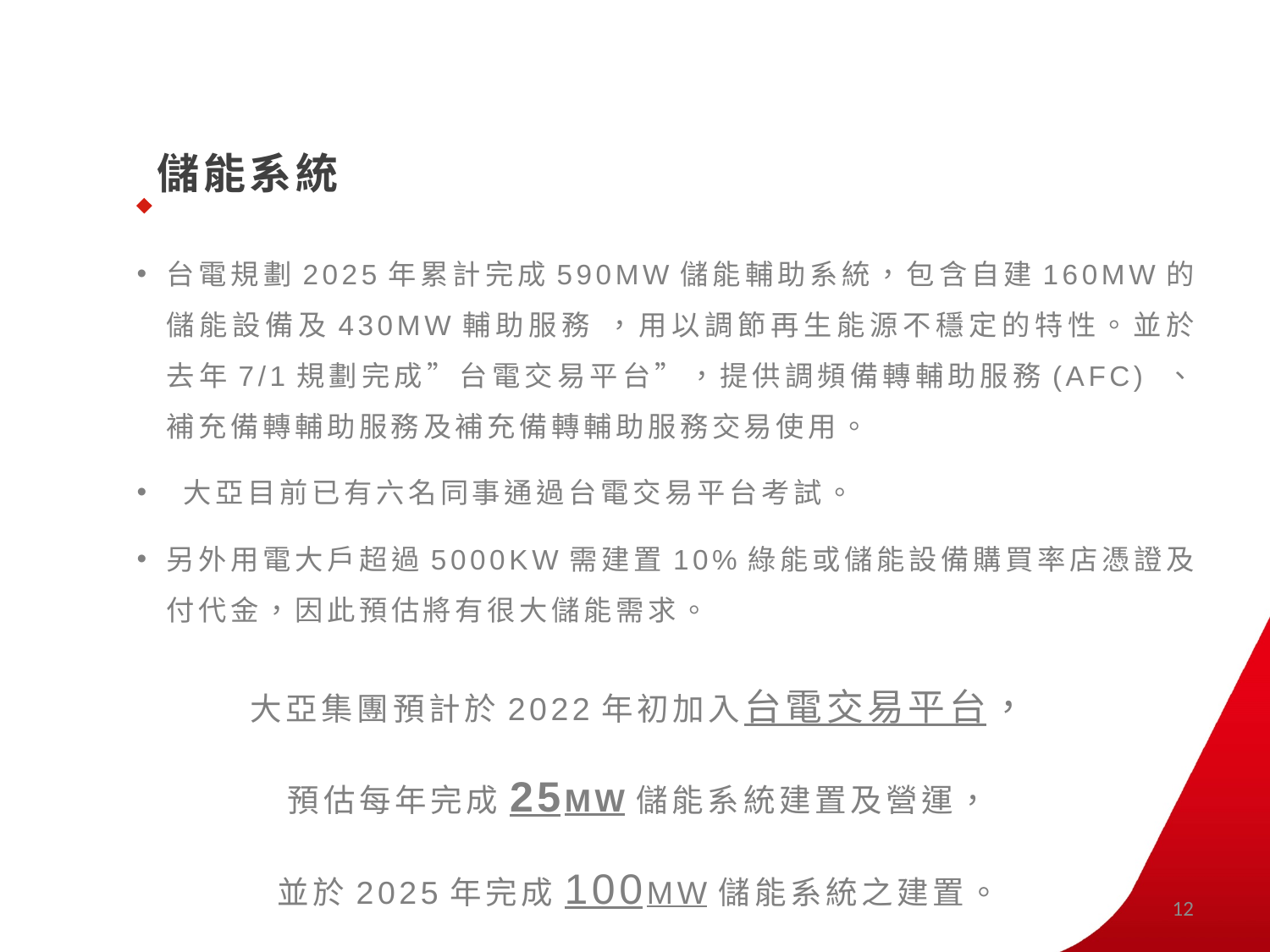

儲能系統

台電規劃2025年累計完成590MW儲能輔助系統，包含自建160MW的儲能設備及430MW輔助服務 ，用以調節再生能源不穩定的特性。並於去年7/1規劃完成”台電交易平台”，提供調頻備轉輔助服務(AFC) 、補充備轉輔助服務及補充備轉輔助服務交易使用。
 大亞目前已有六名同事通過台電交易平台考試。
另外用電大戶超過5000KW需建置10%綠能或儲能設備購買率店憑證及付代金，因此預估將有很大儲能需求。
大亞集團預計於2022年初加入台電交易平台，
預估每年完成25MW儲能系統建置及營運，
並於2025年完成100MW儲能系統之建置。
12